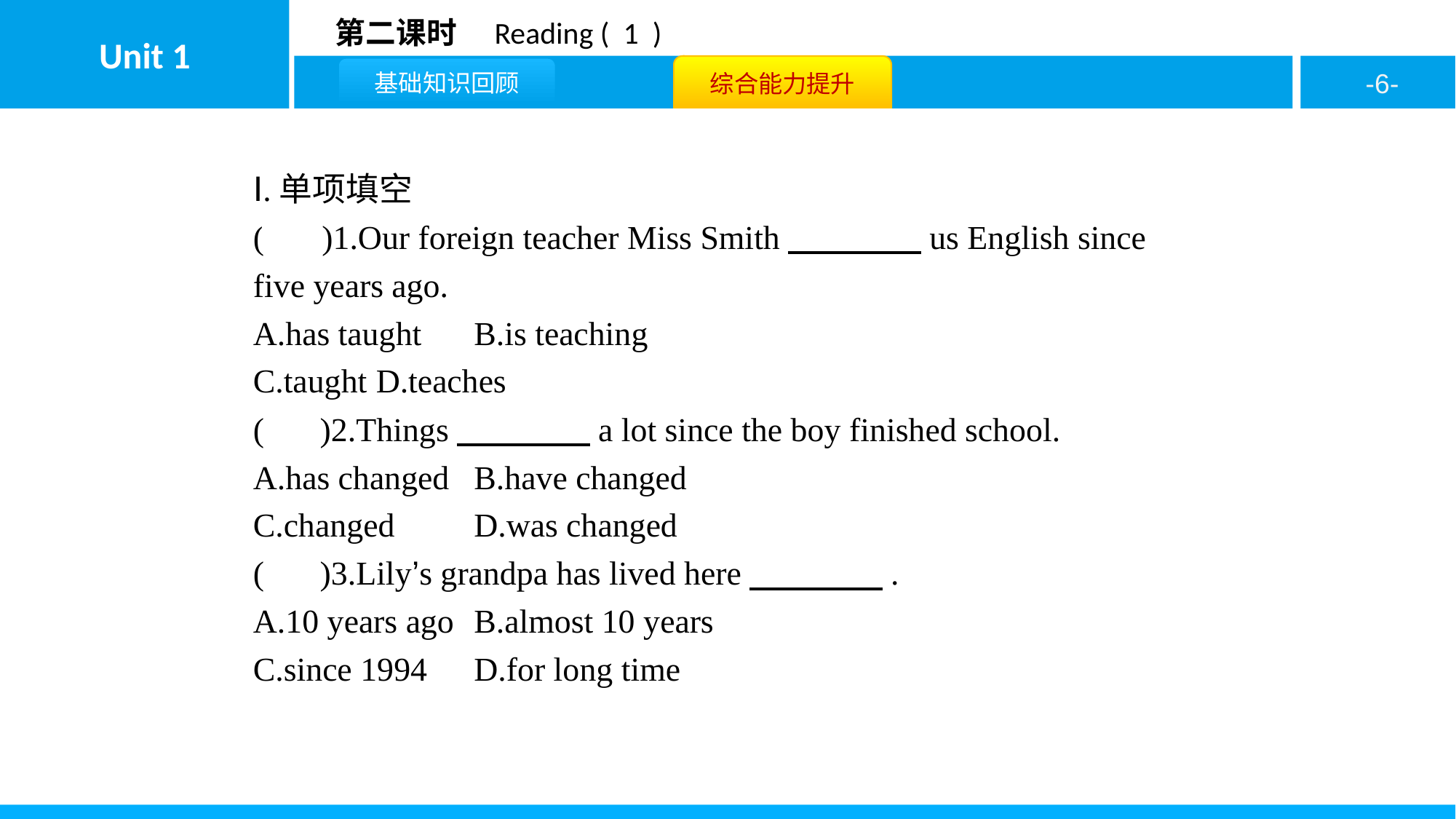

Ⅰ.单项填空
(  A  )1.Our foreign teacher Miss Smith　　　　us English since five years ago.
A.has taught	B.is teaching
C.taught	D.teaches
(  B  )2.Things　　　　a lot since the boy finished school.
A.has changed	B.have changed
C.changed	D.was changed
(  C  )3.Lily’s grandpa has lived here　　　　.
A.10 years ago	B.almost 10 years
C.since 1994	D.for long time